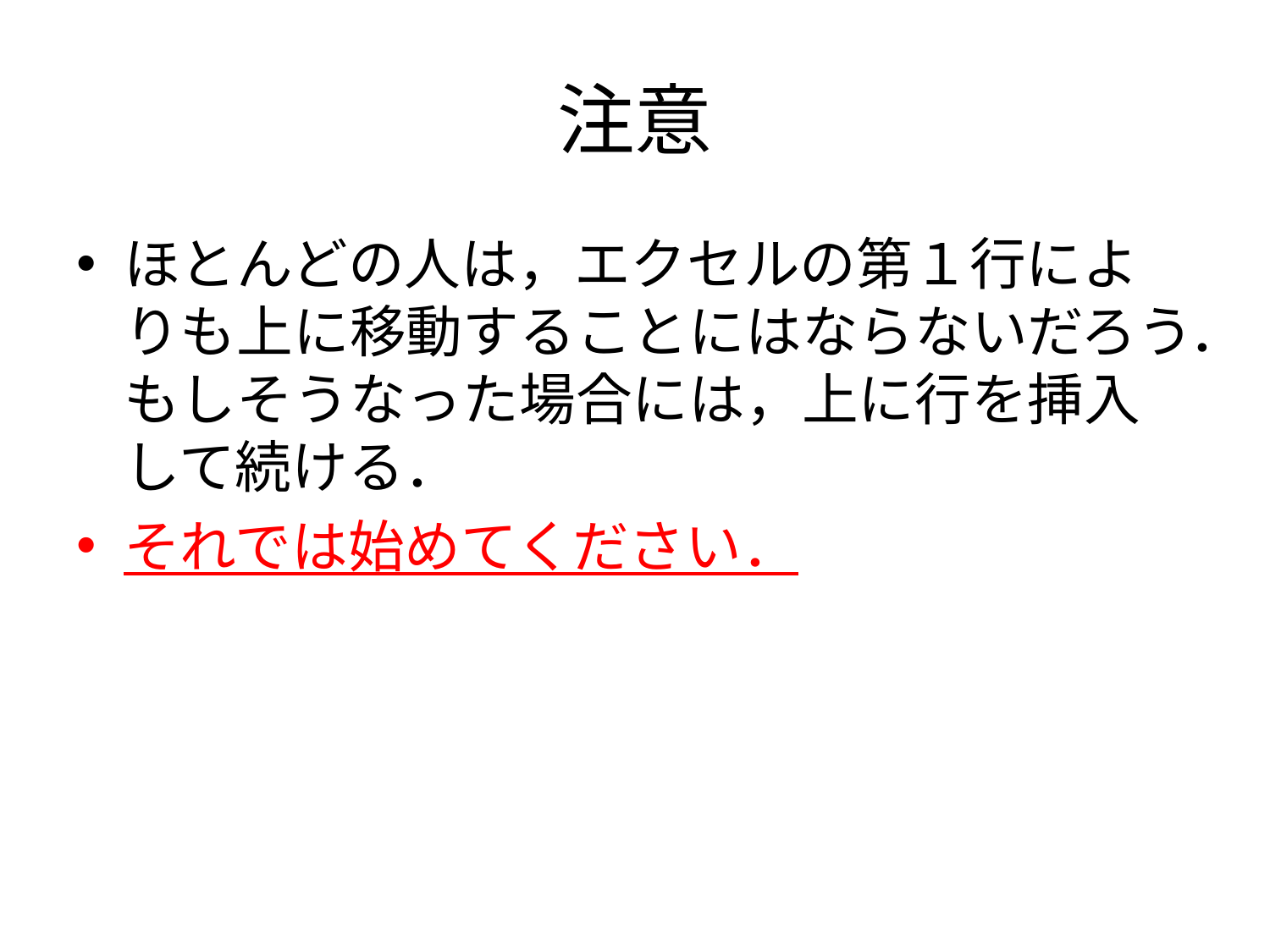

# 注意
ほとんどの人は，エクセルの第１行によりも上に移動することにはならないだろう．もしそうなった場合には，上に行を挿入して続ける．
それでは始めてください．